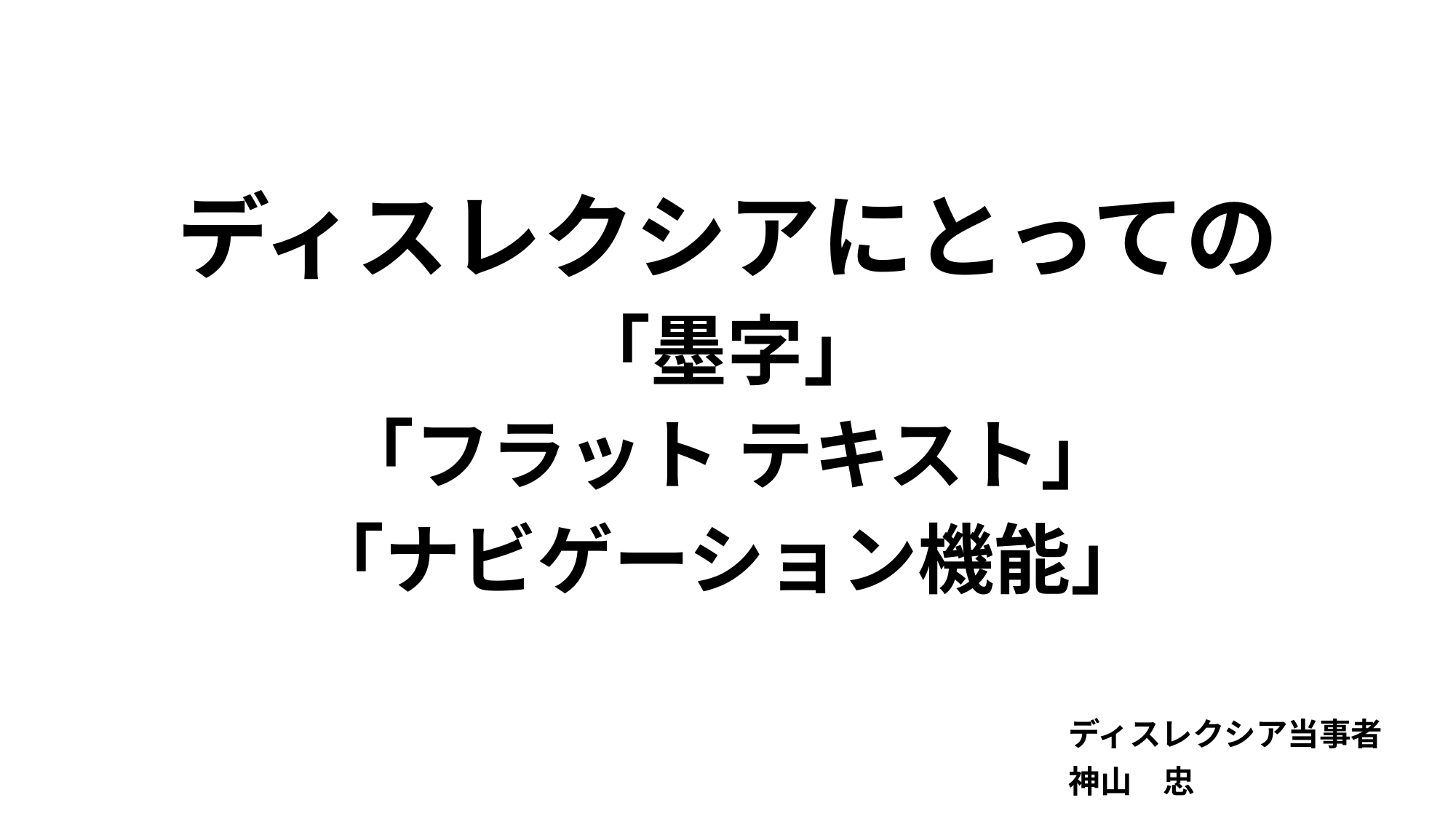

# ディスレクシアにとっての 「墨字」 「フラット テキスト」 「ナビゲーション機能」
ディスレクシア当事者
神山　忠